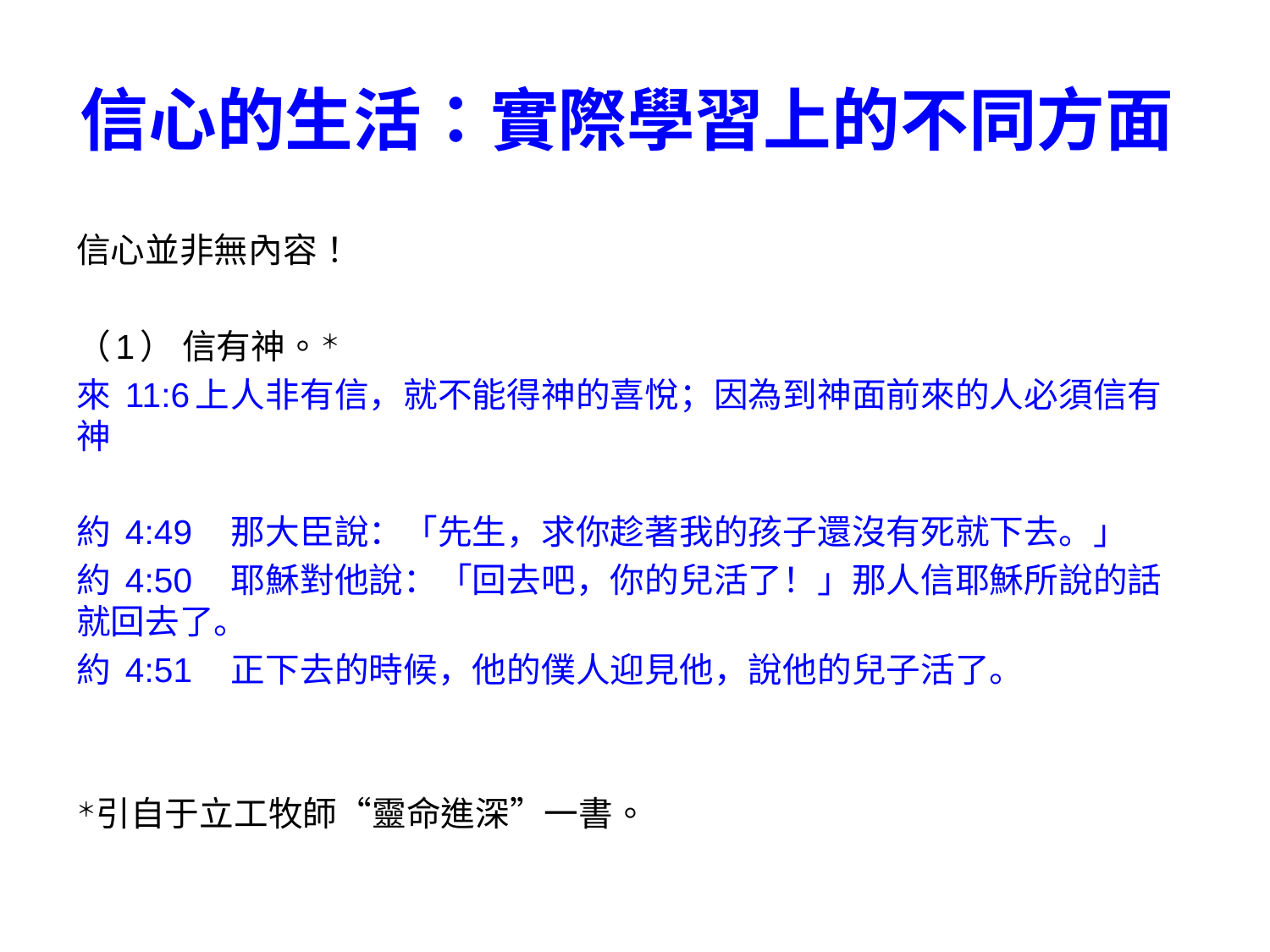

# 信心的生活：實際學習上的不同方面
信心並非無內容！

（1） 信有神。＊
來 11:6上	人非有信，就不能得神的喜悅；因為到神面前來的人必須信有神

約 4:49	那大臣說：「先生，求你趁著我的孩子還沒有死就下去。」
約 4:50	耶穌對他說：「回去吧，你的兒活了！」那人信耶穌所說的話就回去了。
約 4:51	正下去的時候，他的僕人迎見他，說他的兒子活了。

＊引自于立工牧師“靈命進深”一書。